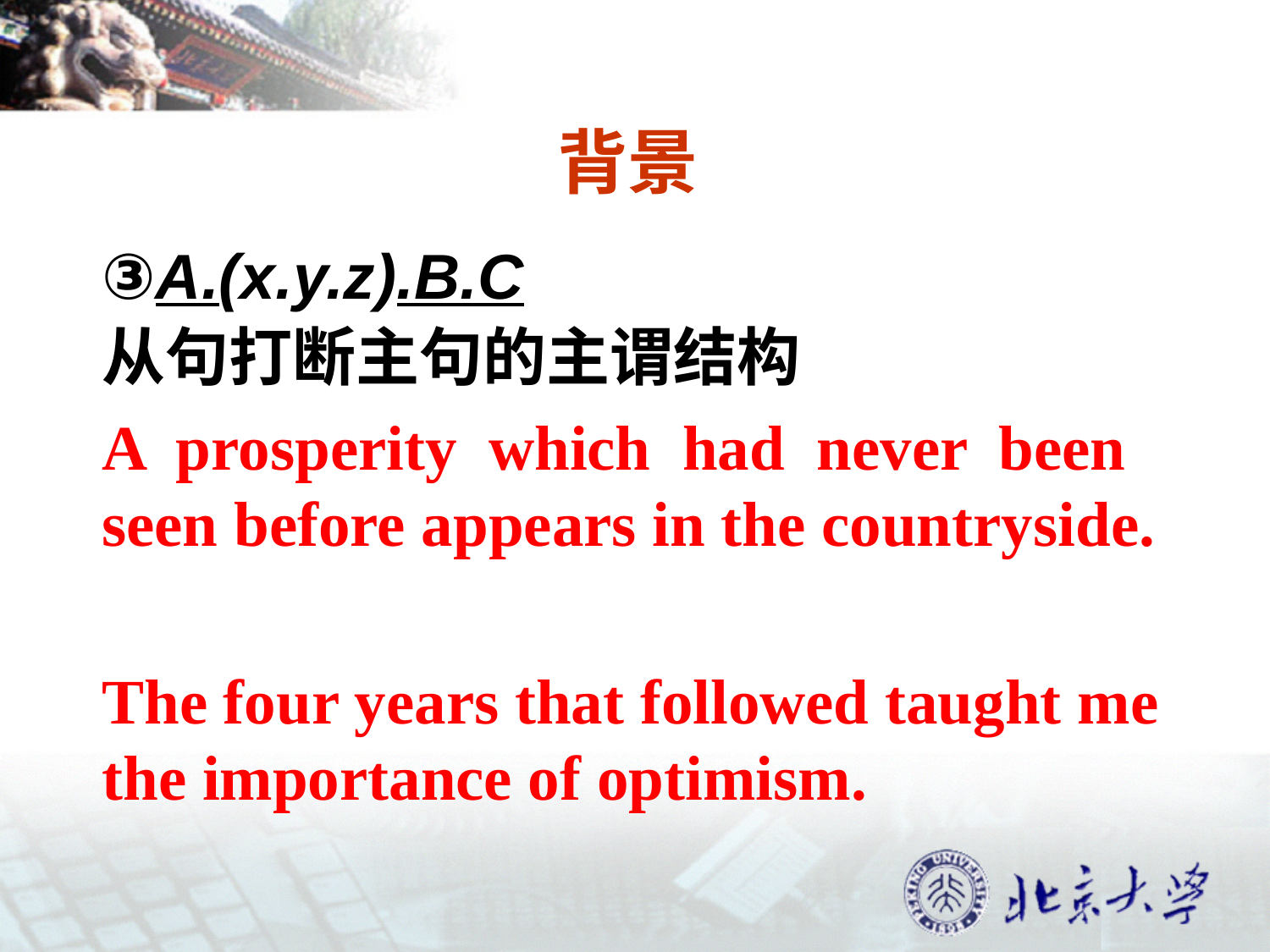

# 背景
③A.(x.y.z).B.C
从句打断主句的主谓结构
A  prosperity  which  had  never  been seen before appears in the countryside.

The four years that followed taught me the importance of optimism.